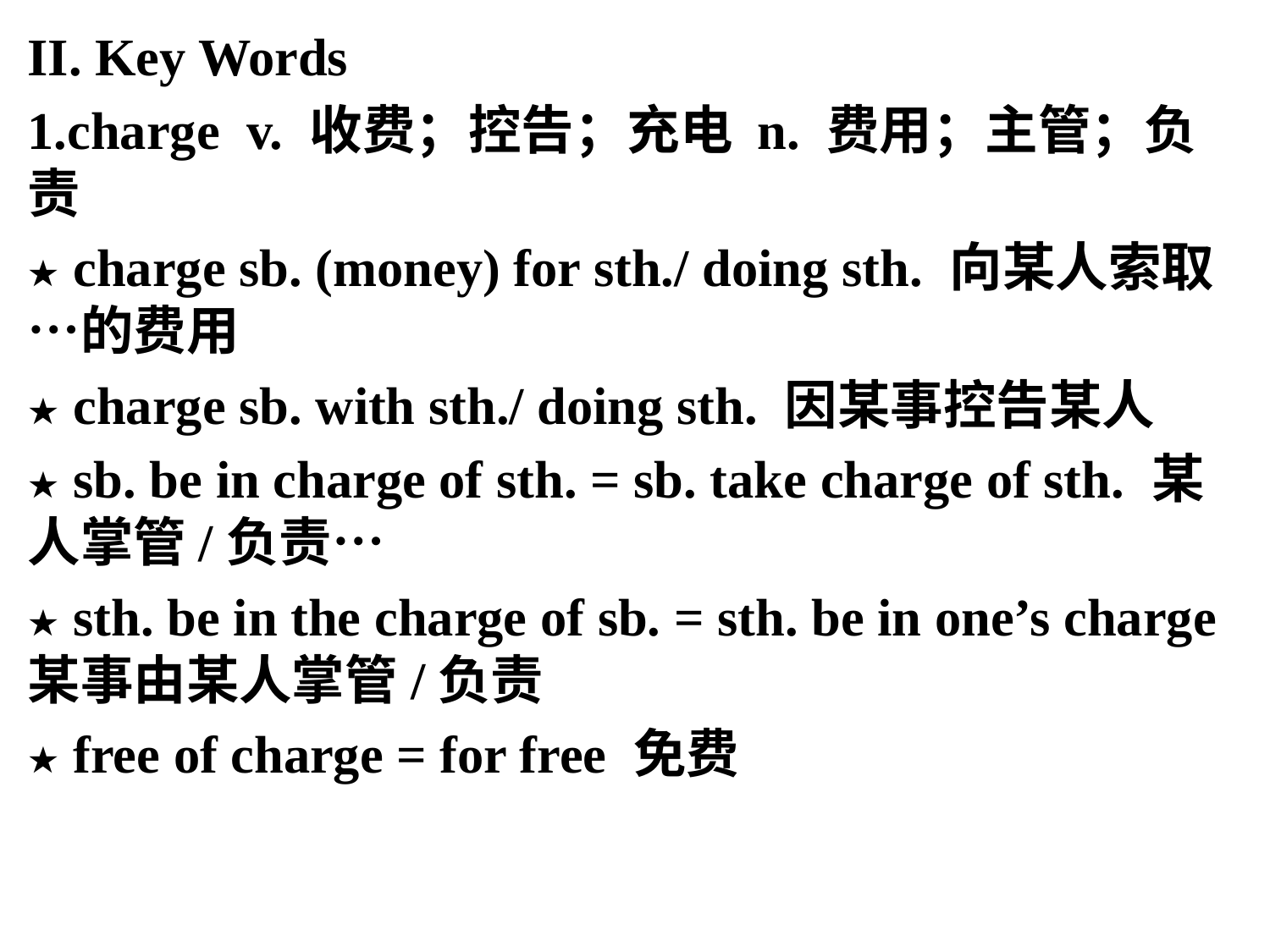

II. Key Words
1.charge  v. 收费；控告；充电 n. 费用；主管；负责
★ charge sb. (money) for sth./ doing sth. 向某人索取…的费用
★ charge sb. with sth./ doing sth. 因某事控告某人
★ sb. be in charge of sth. = sb. take charge of sth. 某人掌管/负责…
★ sth. be in the charge of sb. = sth. be in one’s charge某事由某人掌管/负责
★ free of charge = for free 免费